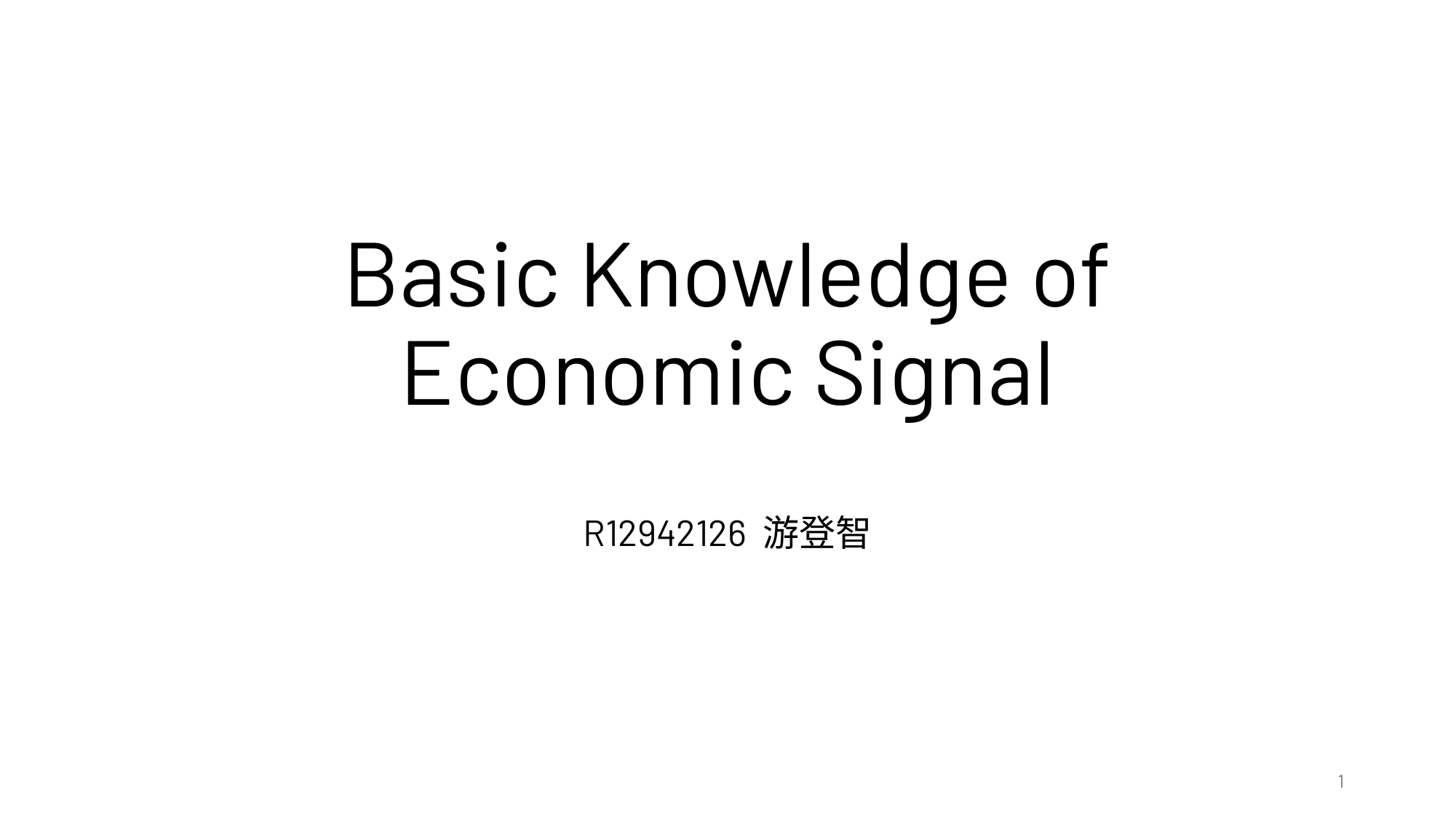

# Basic Knowledge of Economic Signal
R12942126 游登智
1